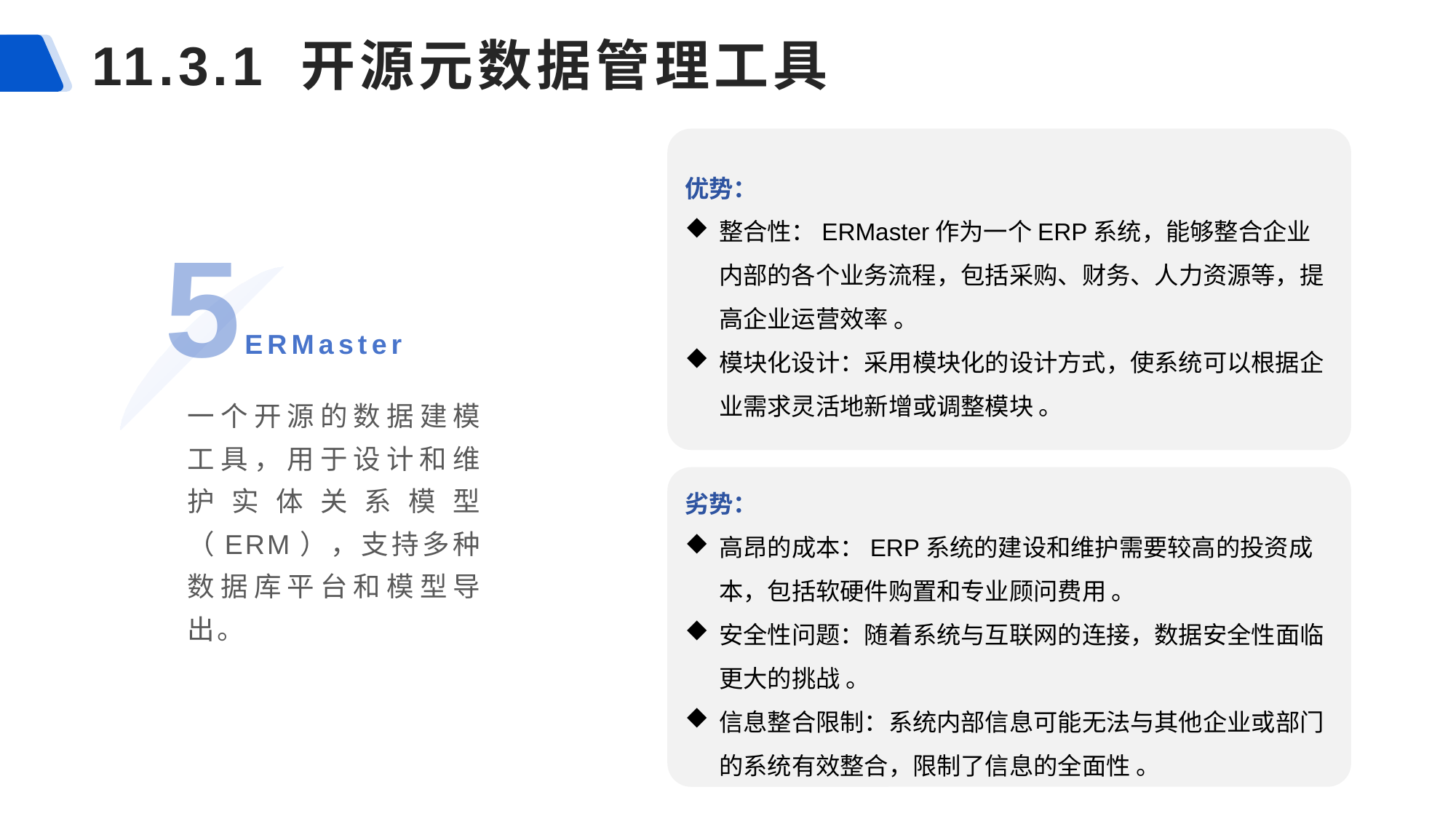

# 11.3.1 开源元数据管理工具
优势：
整合性：ERMaster作为一个ERP系统，能够整合企业内部的各个业务流程，包括采购、财务、人力资源等，提高企业运营效率 。
模块化设计：采用模块化的设计方式，使系统可以根据企业需求灵活地新增或调整模块 。
5

ERMaster
一个开源的数据建模工具，用于设计和维护实体关系模型（ERM），支持多种数据库平台和模型导出。
劣势：
高昂的成本：ERP系统的建设和维护需要较高的投资成本，包括软硬件购置和专业顾问费用 。
安全性问题：随着系统与互联网的连接，数据安全性面临更大的挑战 。
信息整合限制：系统内部信息可能无法与其他企业或部门的系统有效整合，限制了信息的全面性 。